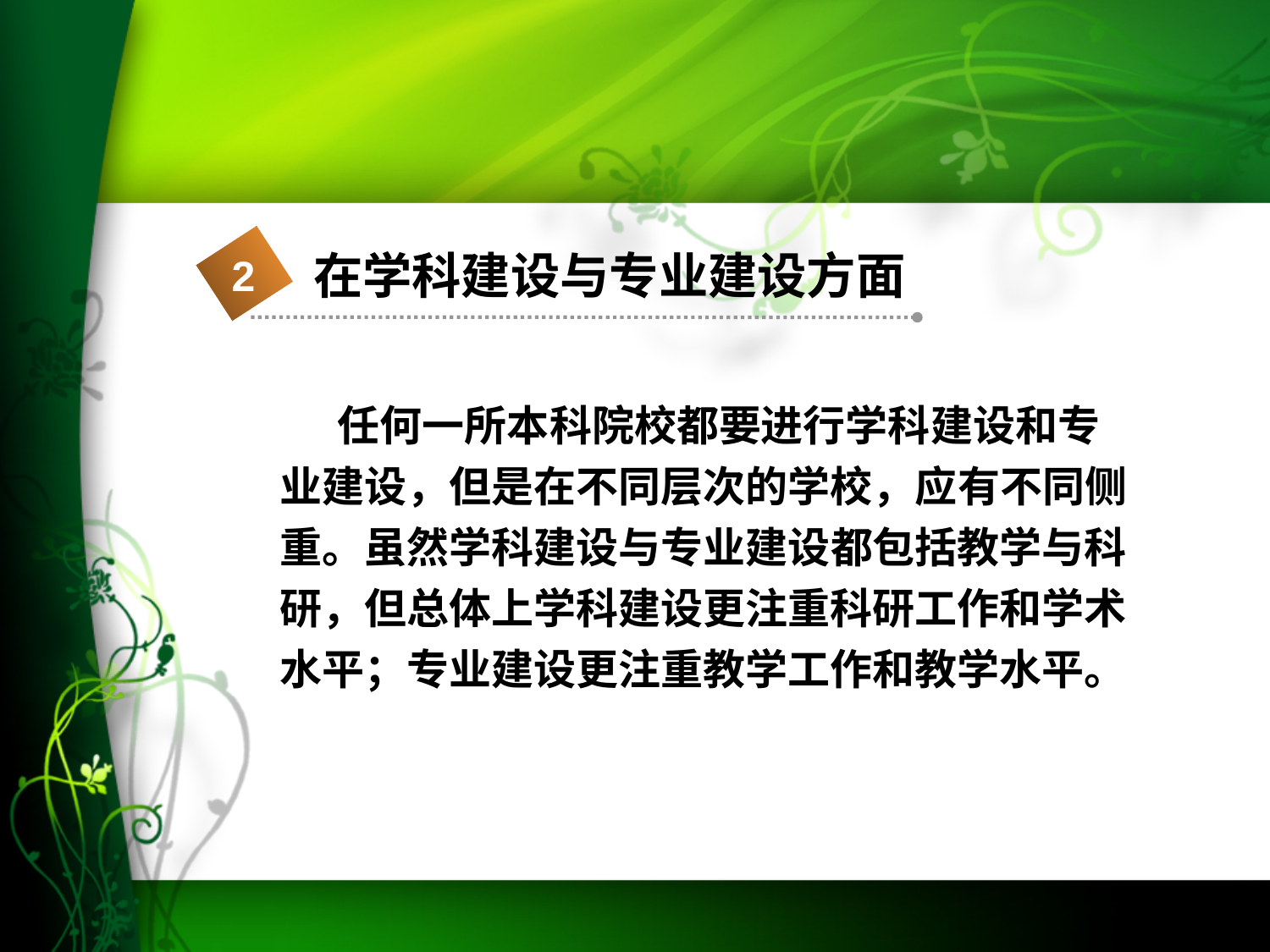

在学科建设与专业建设方面
2

          任何一所本科院校都要进行学科建设和专业建设，但是在不同层次的学校，应有不同侧重。虽然学科建设与专业建设都包括教学与科研，但总体上学科建设更注重科研工作和学术水平；专业建设更注重教学工作和教学水平。